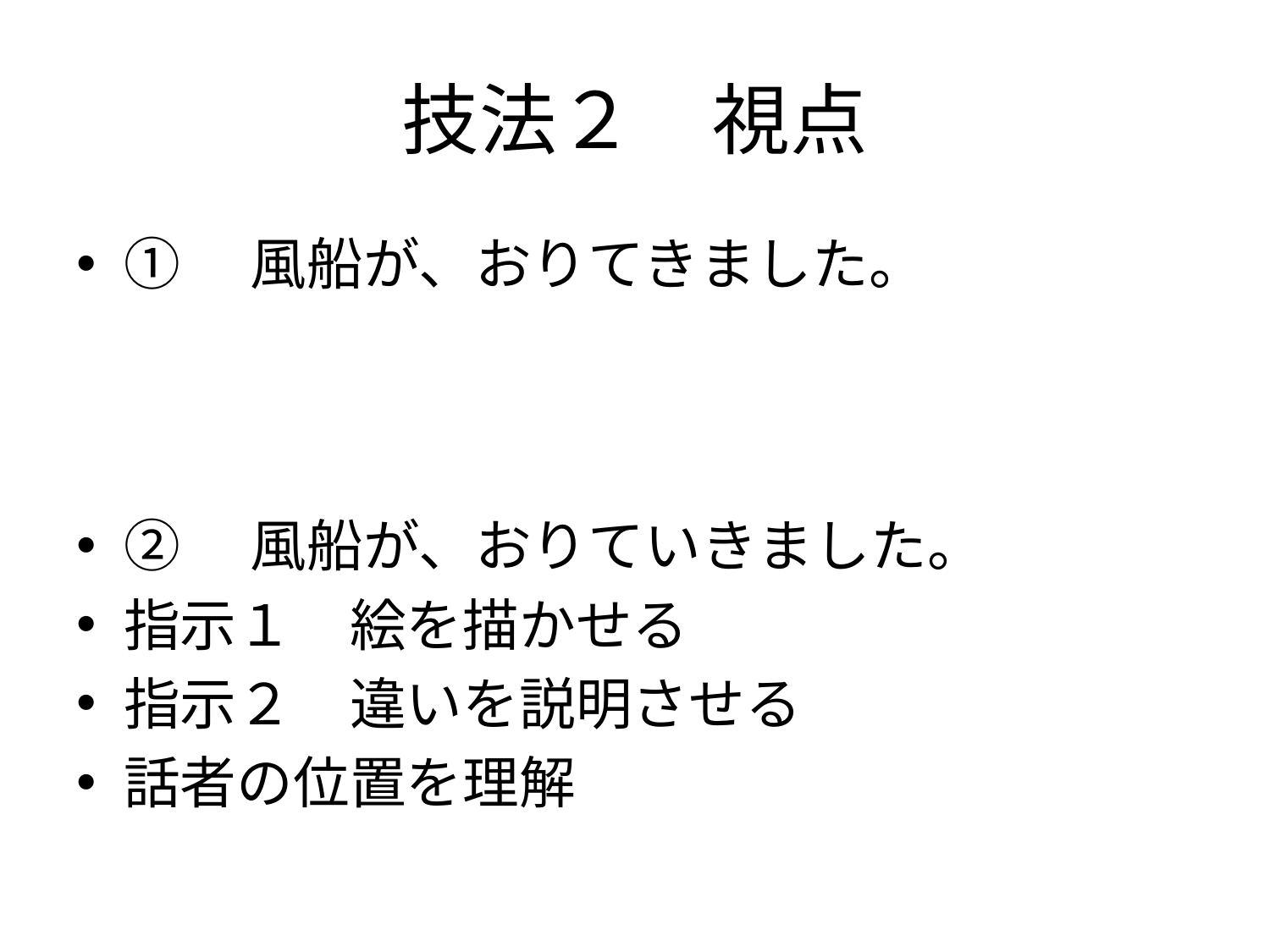

# 技法２　視点
①　風船が、おりてきました。
②　風船が、おりていきました。
指示１　絵を描かせる
指示２　違いを説明させる
話者の位置を理解